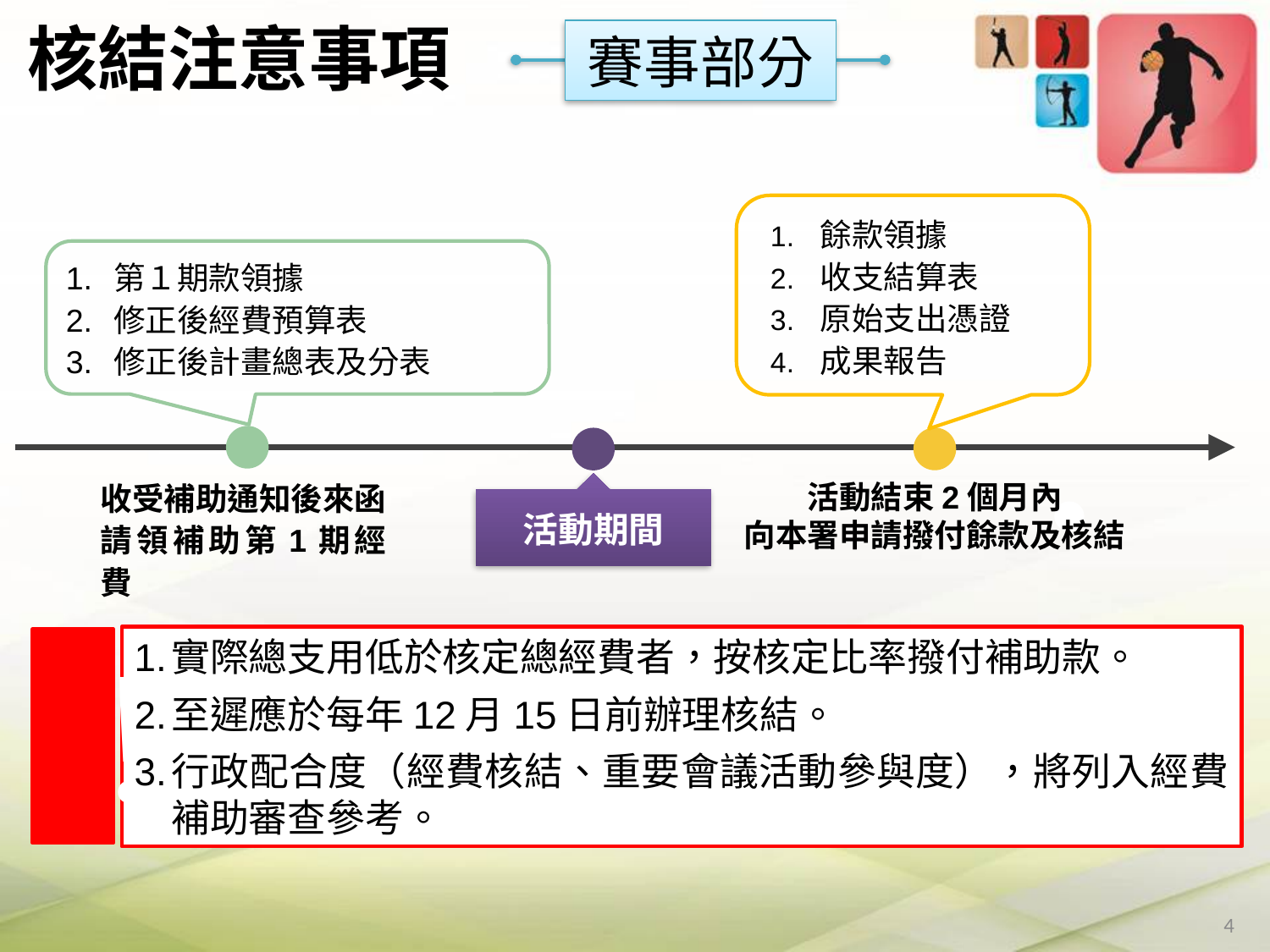

核結注意事項
賽事部分
餘款領據
收支結算表
原始支出憑證
成果報告
第１期款領據
修正後經費預算表
修正後計畫總表及分表

收受補助通知後來函
請領補助第1期經費
活動結束2個月內
向本署申請撥付餘款及核結

活動期間

實際總支用低於核定總經費者，按核定比率撥付補助款。
至遲應於每年12月15日前辦理核結。
行政配合度（經費核結、重要會議活動參與度），將列入經費補助審查參考。
！
4